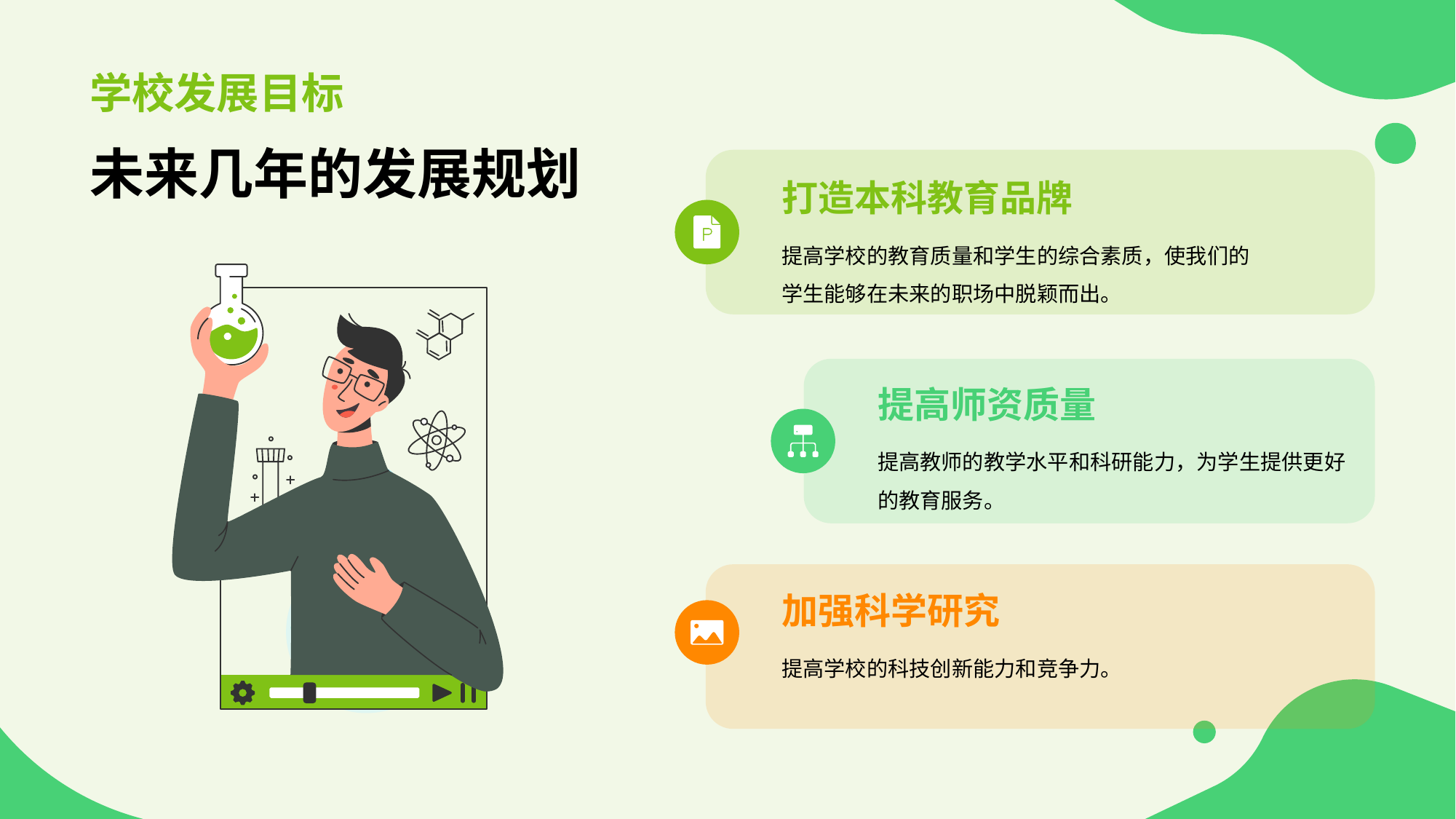

# 学校发展目标
未来几年的发展规划
打造本科教育品牌

提高学校的教育质量和学生的综合素质，使我们的学生能够在未来的职场中脱颖而出。

提高师资质量

提高教师的教学水平和科研能力，为学生提供更好的教育服务。
加强科学研究

提高学校的科技创新能力和竞争力。